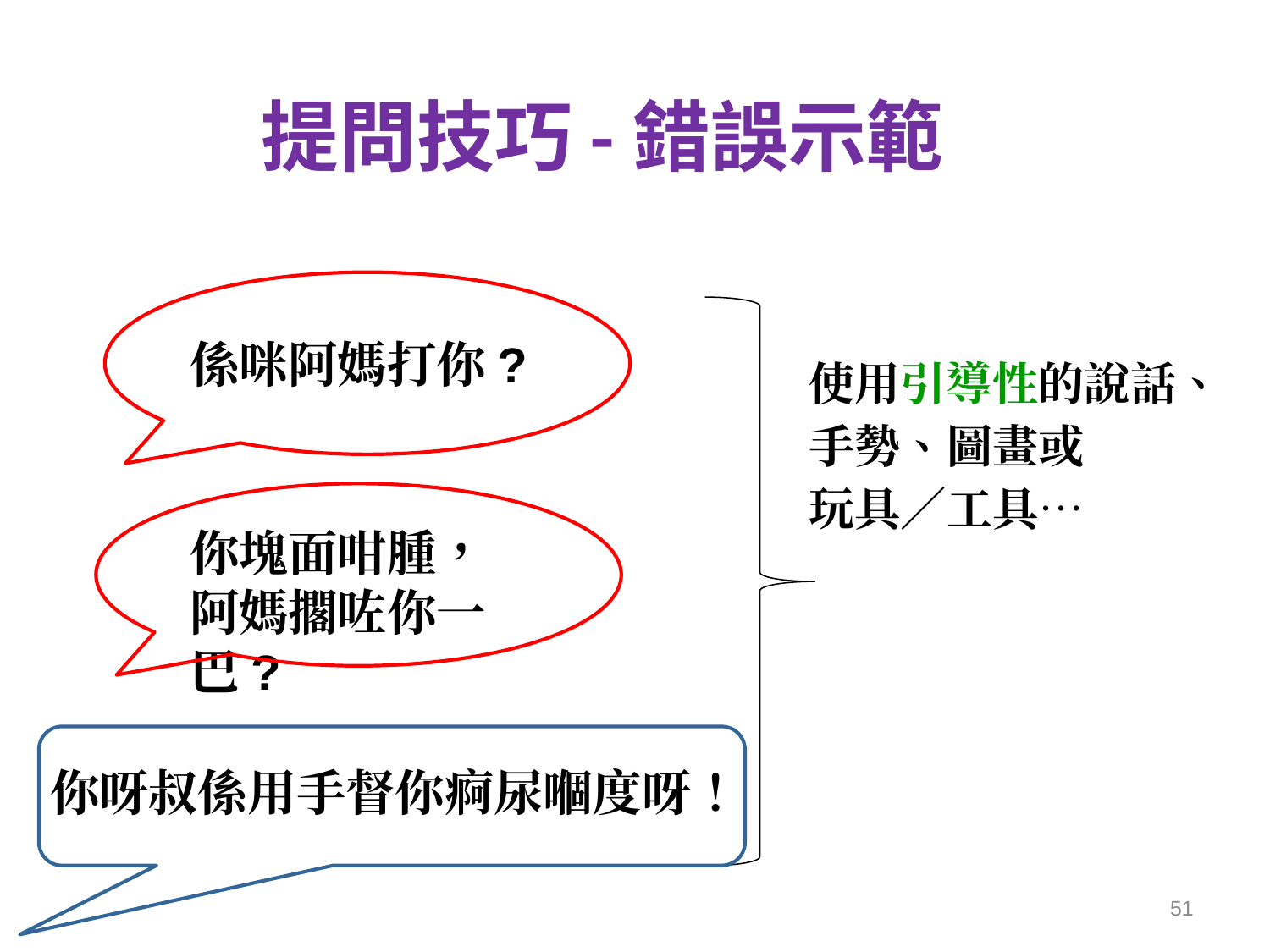

提問技巧-錯誤示範

係咪阿媽打你?
使用引導性的說話、
手勢、圖畫或
玩具／工具…

你塊面咁腫，
阿媽擱咗你一巴?

你呀叔係用手督你痾尿嗰度呀！

51